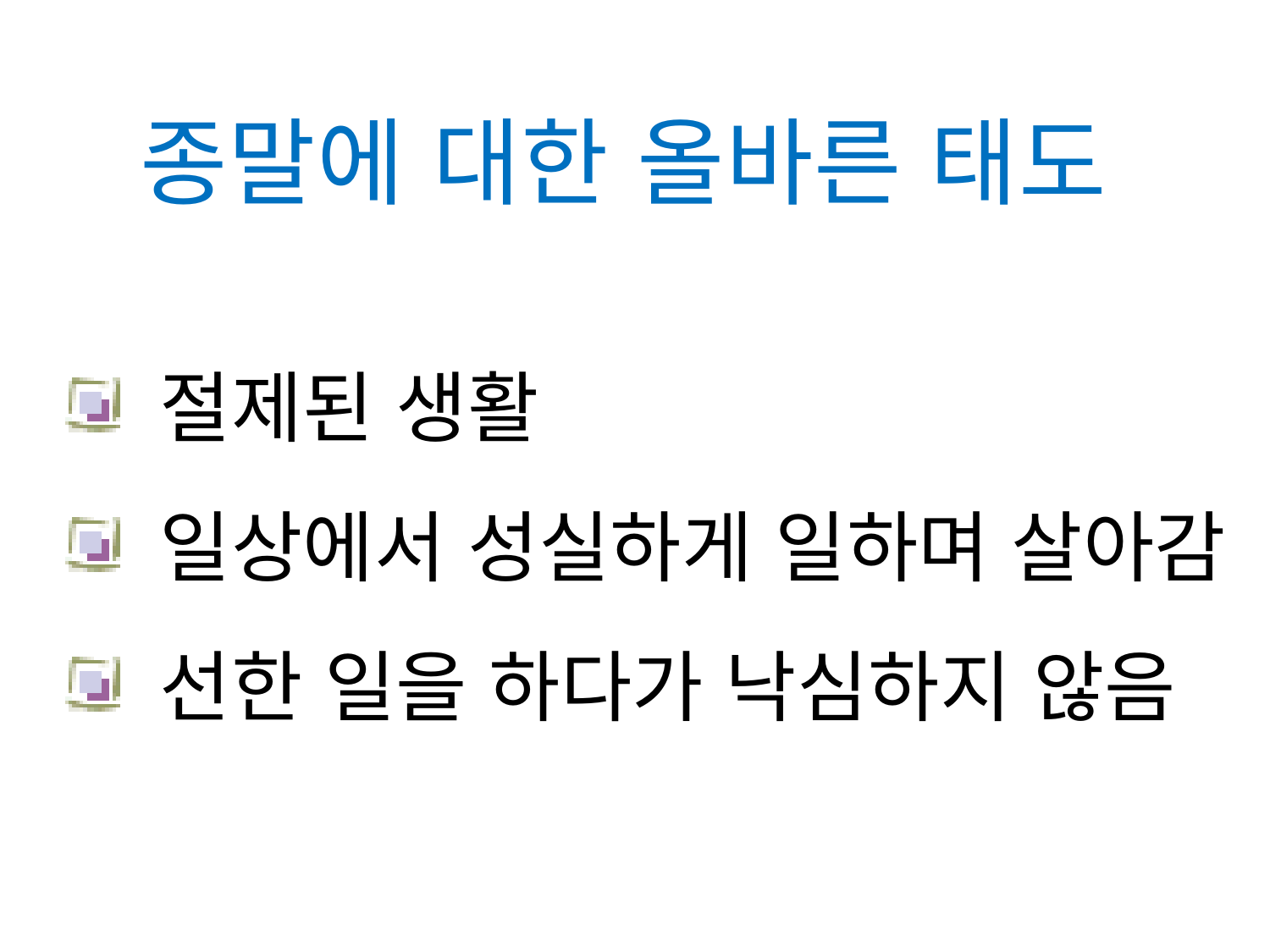

종말에 대한 올바른 태도
 절제된 생활
 일상에서 성실하게 일하며 살아감
 선한 일을 하다가 낙심하지 않음